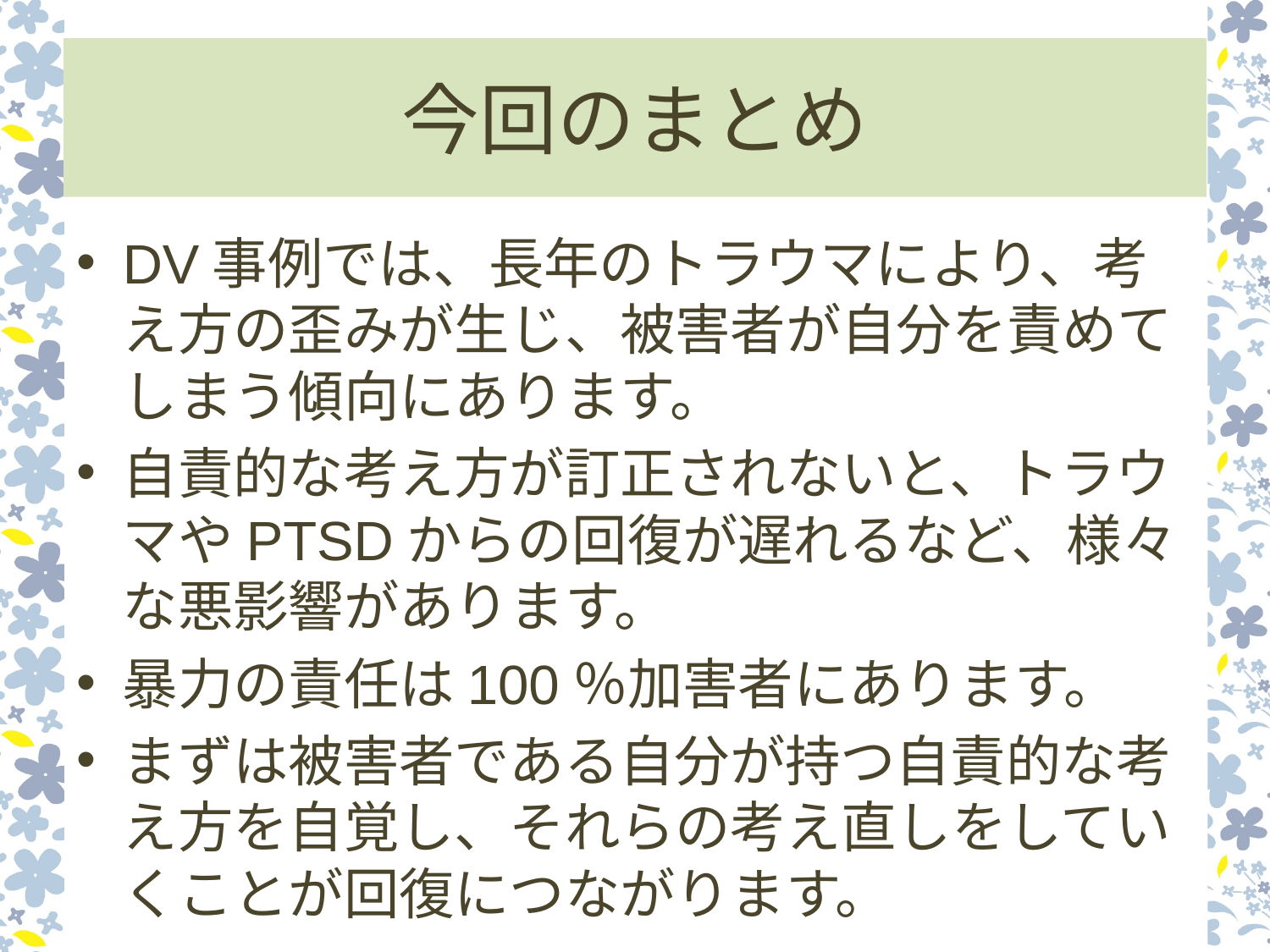

# 今回のまとめ
DV事例では、長年のトラウマにより、考え方の歪みが生じ、被害者が自分を責めてしまう傾向にあります。
自責的な考え方が訂正されないと、トラウマやPTSDからの回復が遅れるなど、様々な悪影響があります。
暴力の責任は100％加害者にあります。
まずは被害者である自分が持つ自責的な考え方を自覚し、それらの考え直しをしていくことが回復につながります。